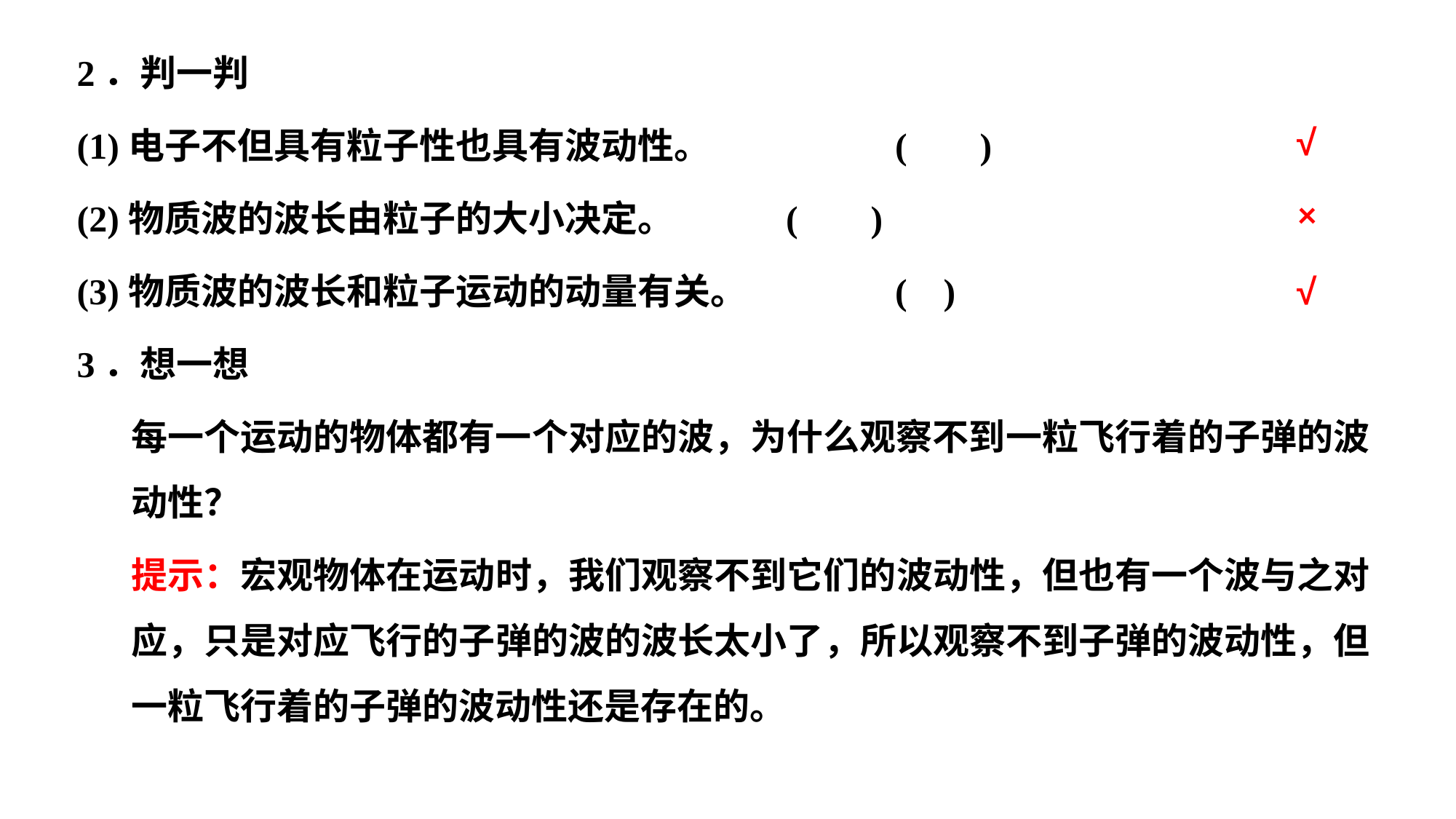

2．判一判
(1)电子不但具有粒子性也具有波动性。		(        )
(2)物质波的波长由粒子的大小决定。		(        )
(3)物质波的波长和粒子运动的动量有关。		(    )
3．想一想
	每一个运动的物体都有一个对应的波，为什么观察不到一粒飞行着的子弹的波动性？
	提示：宏观物体在运动时，我们观察不到它们的波动性，但也有一个波与之对应，只是对应飞行的子弹的波的波长太小了，所以观察不到子弹的波动性，但一粒飞行着的子弹的波动性还是存在的。

√
×
√